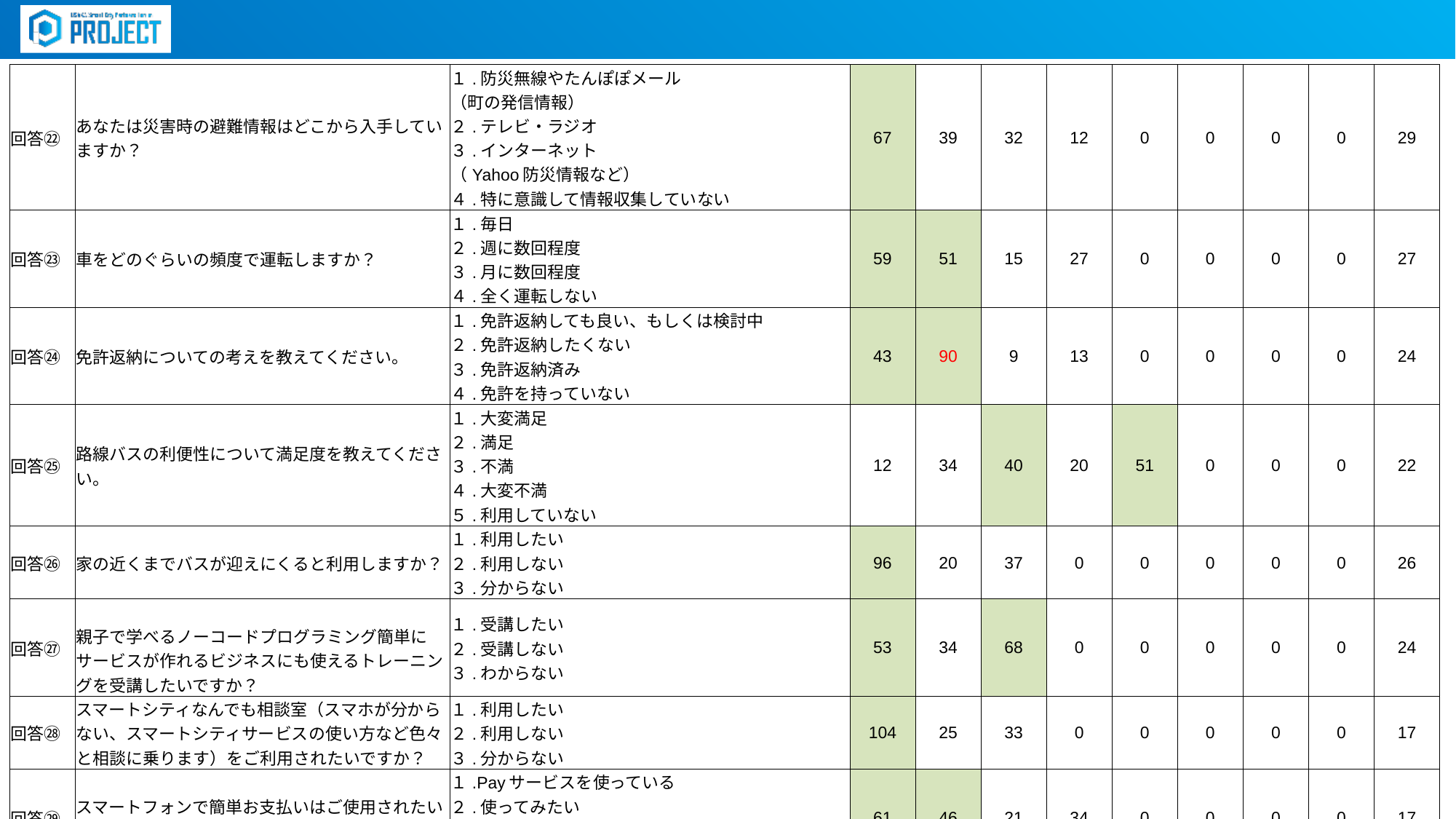

| 回答㉒ | あなたは災害時の避難情報はどこから入手していますか？ | １.防災無線やたんぽぽメール （町の発信情報） ２.テレビ・ラジオ ３.インターネット （Yahoo防災情報など） ４.特に意識して情報収集していない | 67 | 39 | 32 | 12 | 0 | 0 | 0 | 0 | 29 |
| --- | --- | --- | --- | --- | --- | --- | --- | --- | --- | --- | --- |
| 回答㉓ | 車をどのぐらいの頻度で運転しますか？ | １.毎日 ２.週に数回程度 ３.月に数回程度 ４.全く運転しない | 59 | 51 | 15 | 27 | 0 | 0 | 0 | 0 | 27 |
| 回答㉔ | 免許返納についての考えを教えてください。 | １.免許返納しても良い、もしくは検討中 ２.免許返納したくない ３.免許返納済み ４.免許を持っていない | 43 | 90 | 9 | 13 | 0 | 0 | 0 | 0 | 24 |
| 回答㉕ | 路線バスの利便性について満足度を教えてください。 | １.大変満足 ２.満足 ３.不満 ４.大変不満 ５.利用していない | 12 | 34 | 40 | 20 | 51 | 0 | 0 | 0 | 22 |
| 回答㉖ | 家の近くまでバスが迎えにくると利用しますか？ | １.利用したい ２.利用しない ３.分からない | 96 | 20 | 37 | 0 | 0 | 0 | 0 | 0 | 26 |
| 回答㉗ | 親子で学べるノーコードプログラミング簡単にサービスが作れるビジネスにも使えるトレーニングを受講したいですか？ | １.受講したい ２.受講しない ３.わからない | 53 | 34 | 68 | 0 | 0 | 0 | 0 | 0 | 24 |
| 回答㉘ | スマートシティなんでも相談室（スマホが分からない、スマートシティサービスの使い方など色々と相談に乗ります）をご利用されたいですか？ | １.利用したい ２.利用しない ３.分からない | 104 | 25 | 33 | 0 | 0 | 0 | 0 | 0 | 17 |
| 回答㉙ | スマートフォンで簡単お支払いはご使用されたいですか？ | １.Payサービスを使っている ２.使ってみたい ３.現金しか使わない ４.分からない | 61 | 46 | 21 | 34 | 0 | 0 | 0 | 0 | 17 |